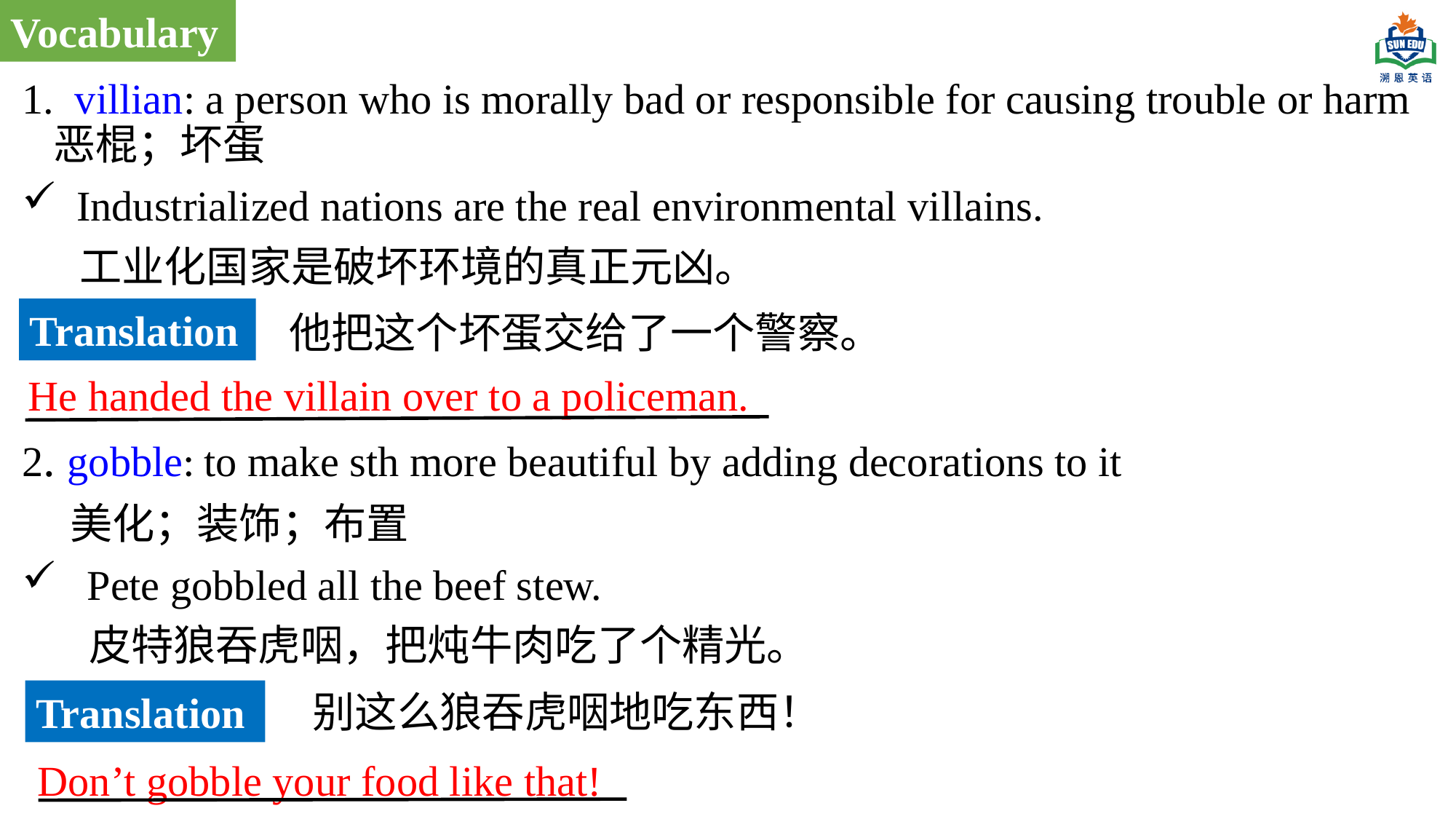

Vocabulary
1.  villian: a person who is morally bad or responsible for causing trouble or harm    恶棍；坏蛋
Industrialized nations are the real environmental villains.
     工业化国家是破坏环境的真正元凶。

2. gobble: to make sth more beautiful by adding decorations to it
    美化；装饰；布置
 Pete gobbled all the beef stew.
      皮特狼吞虎咽，把炖牛肉吃了个精光。
Translation
他把这个坏蛋交给了一个警察。
He handed the villain over to a policeman.
别这么狼吞虎咽地吃东西！
Translation
Don’t gobble your food like that!